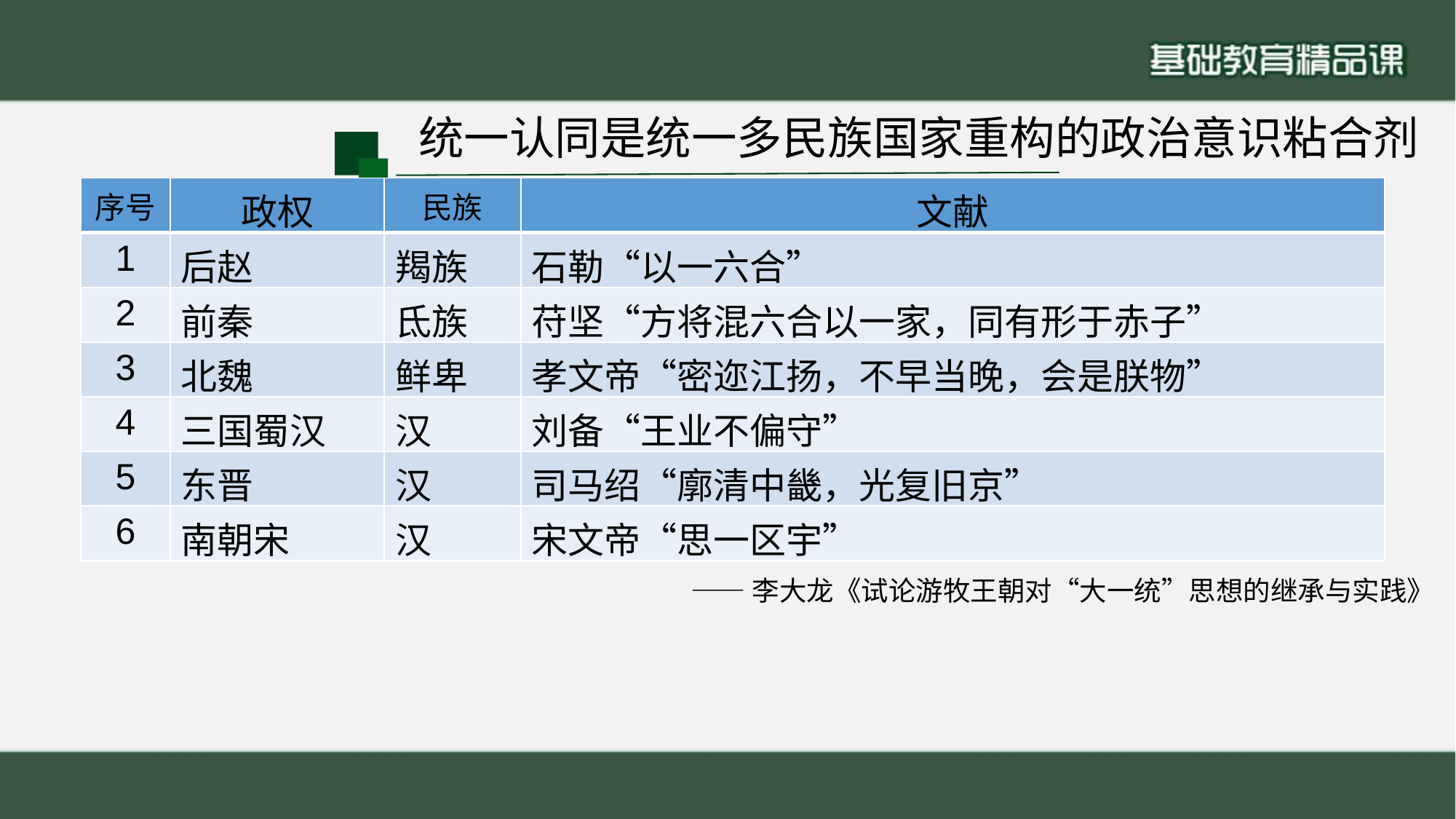

统一认同是统一多民族国家重构的政治意识粘合剂

| 序号 | 政权 | 民族 | 文献 |
| --- | --- | --- | --- |
| 1 | 后赵 | 羯族 | 石勒“以一六合” |
| 2 | 前秦 | 氐族 | 苻坚“方将混六合以一家，同有形于赤子” |
| 3 | 北魏 | 鲜卑 | 孝文帝“密迩江扬，不早当晚，会是朕物” |
| 4 | 三国蜀汉 | 汉 | 刘备“王业不偏守” |
| 5 | 东晋 | 汉 | 司马绍“廓清中畿，光复旧京” |
| 6 | 南朝宋 | 汉 | 宋文帝“思一区宇” |
——李大龙《试论游牧王朝对“大一统”思想的继承与实践》